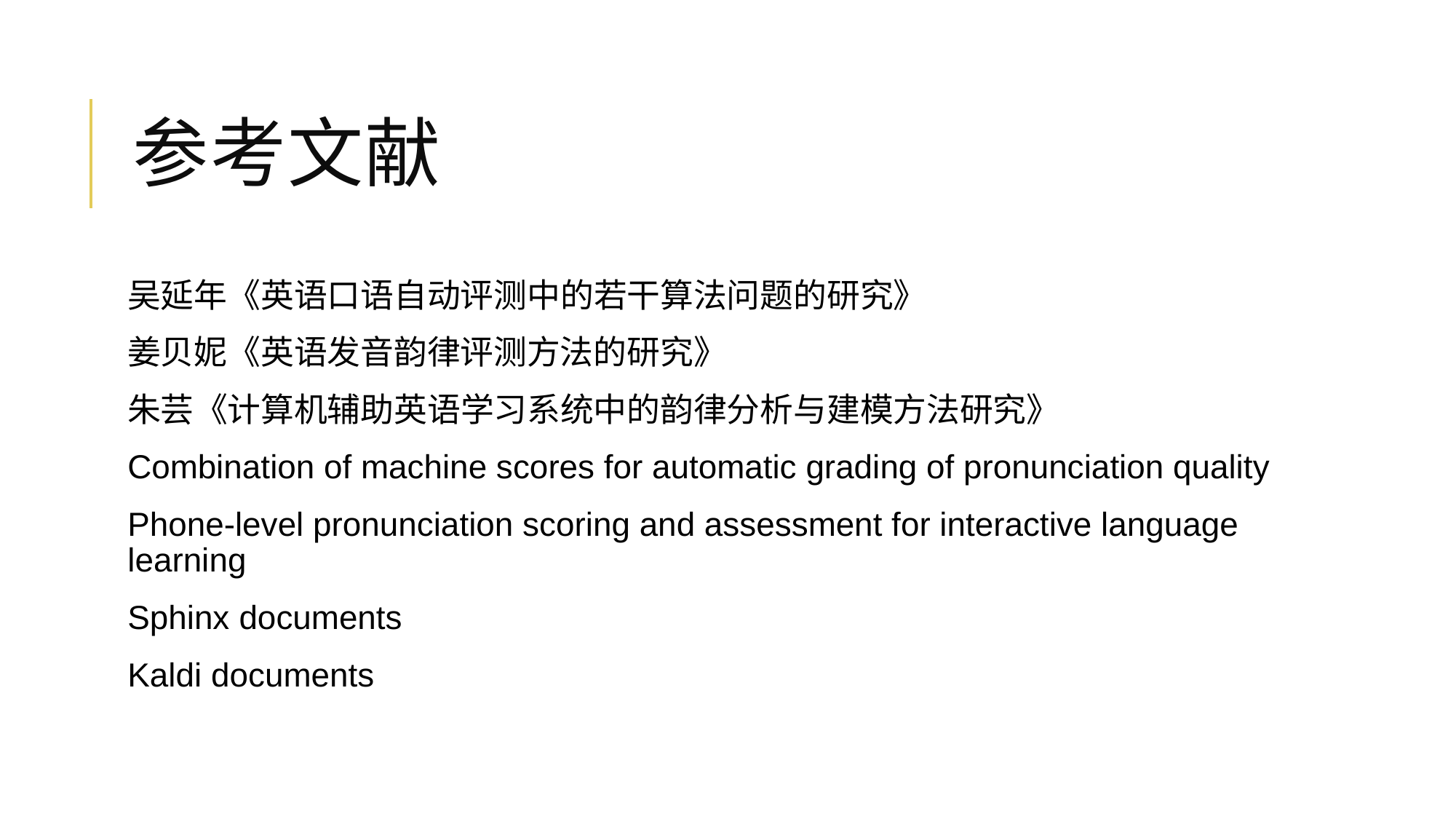

# 参考文献
吴延年《英语口语自动评测中的若干算法问题的研究》
姜贝妮《英语发音韵律评测方法的研究》
朱芸《计算机辅助英语学习系统中的韵律分析与建模方法研究》
Combination of machine scores for automatic grading of pronunciation quality
Phone-level pronunciation scoring and assessment for interactive language learning
Sphinx documents
Kaldi documents